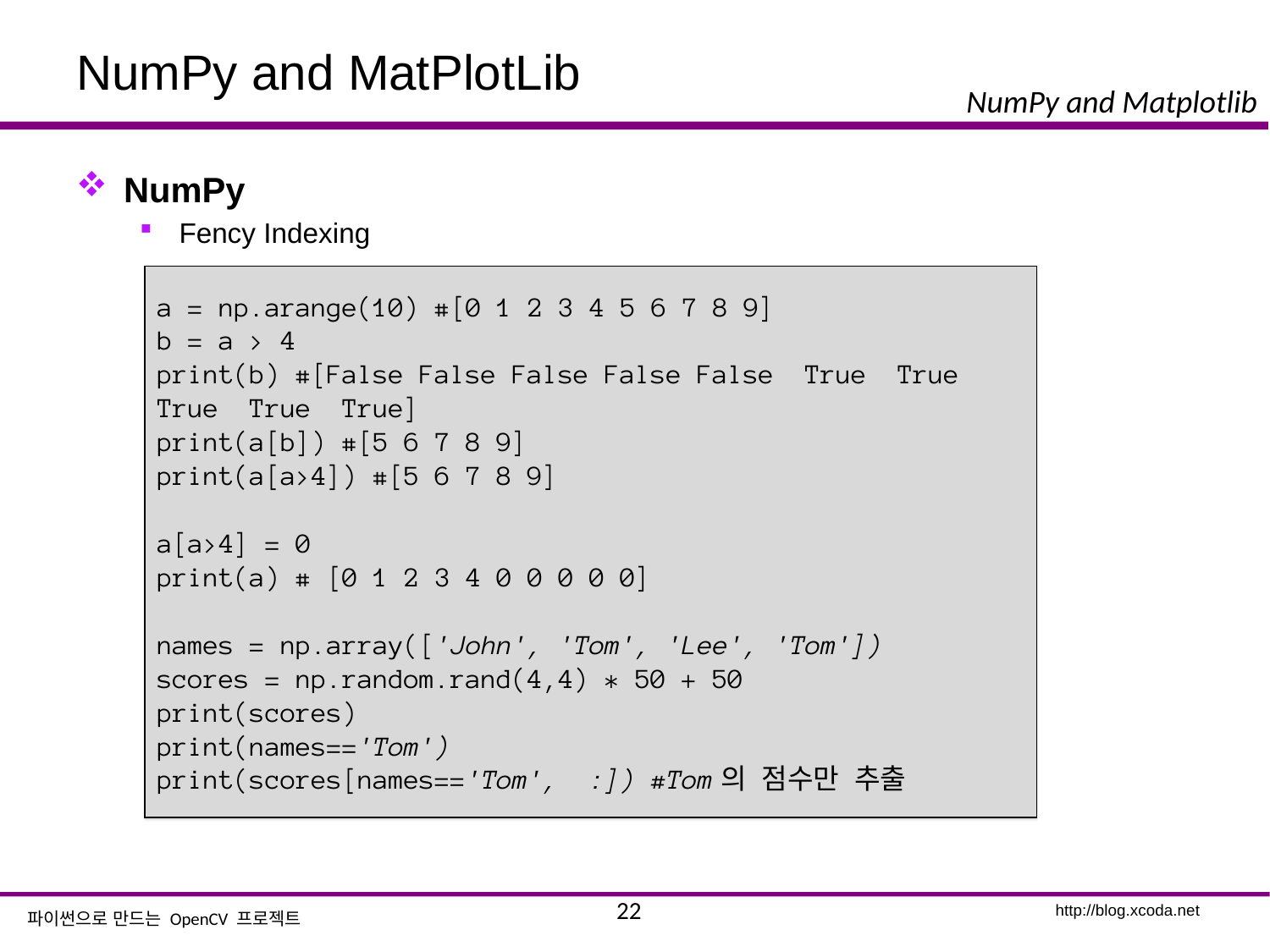

# NumPy and MatPlotLib
NumPy
Fency Indexing

a = np.arange(10) #[0 1 2 3 4 5 6 7 8 9]
b = a > 4
print(b) #[False False False False False  True  True  True  True  True]
print(a[b]) #[5 6 7 8 9]
print(a[a>4]) #[5 6 7 8 9]

a[a>4] = 0
print(a) # [0 1 2 3 4 0 0 0 0 0]

names = np.array(['John', 'Tom', 'Lee', 'Tom'])
scores = np.random.rand(4,4) * 50 + 50
print(scores)
print(names=='Tom')
print(scores[names=='Tom',  :]) #Tom의 점수만 추출